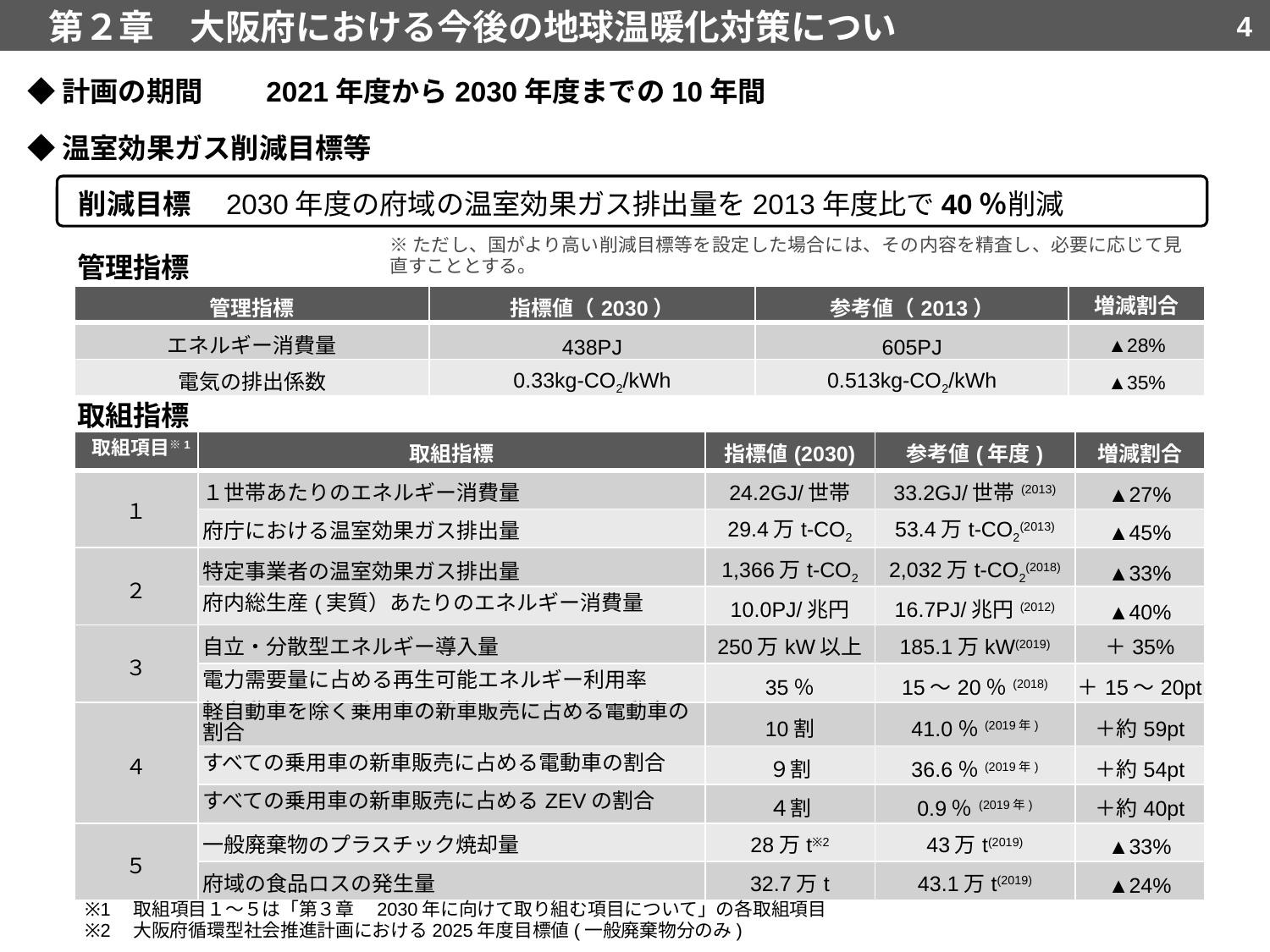

第２章　大阪府における今後の地球温暖化対策について
4
◆計画の期間　　2021年度から2030年度までの10年間

◆温室効果ガス削減目標等
削減目標　2030年度の府域の温室効果ガス排出量を2013年度比で40％削減
※ただし、国がより高い削減目標等を設定した場合には、その内容を精査し、必要に応じて見直すこととする。
管理指標
| 管理指標 | 指標値（2030） | 参考値（2013） | 増減割合 |
| --- | --- | --- | --- |
| エネルギー消費量 | 438PJ | 605PJ | ▲28% |
| 電気の排出係数 | 0.33kg-CO2/kWh | 0.513kg-CO2/kWh | ▲35% |
取組指標
| 取組項目※1 | 取組指標 | 指標値(2030) | 参考値(年度) | 増減割合 |
| --- | --- | --- | --- | --- |
| １ | １世帯あたりのエネルギー消費量 | 24.2GJ/世帯 | 33.2GJ/世帯(2013) | ▲27% |
|  | 府庁における温室効果ガス排出量 | 29.4万t-CO2 | 53.4万t-CO2(2013) | ▲45% |
| ２ | 特定事業者の温室効果ガス排出量 | 1,366万t-CO2 | 2,032万t-CO2(2018) | ▲33% |
|  | 府内総生産(実質）あたりのエネルギー消費量 | 10.0PJ/兆円 | 16.7PJ/兆円(2012) | ▲40% |
| ３ | 自立・分散型エネルギー導入量 | 250万kW以上 | 185.1万kW(2019) | ＋35% |
|  | 電力需要量に占める再生可能エネルギー利用率 | 35％ | 15～20％(2018) | ＋15～20pt |
| ４ | 軽自動車を除く乗用車の新車販売に占める電動車の割合 | 10割 | 41.0％(2019年) | ＋約59pt |
|  | すべての乗用車の新車販売に占める電動車の割合 | ９割 | 36.6％(2019年) | ＋約54pt |
|  | すべての乗用車の新車販売に占めるZEVの割合 | ４割 | 0.9％(2019年) | ＋約40pt |
| ５ | 一般廃棄物のプラスチック焼却量 | 28万t※2 | 43万t(2019) | ▲33% |
|  | 府域の食品ロスの発生量 | 32.7万t | 43.1万t(2019) | ▲24% |
※1　取組項目１～５は「第３章　2030年に向けて取り組む項目について」の各取組項目
※2　大阪府循環型社会推進計画における2025年度目標値(一般廃棄物分のみ)